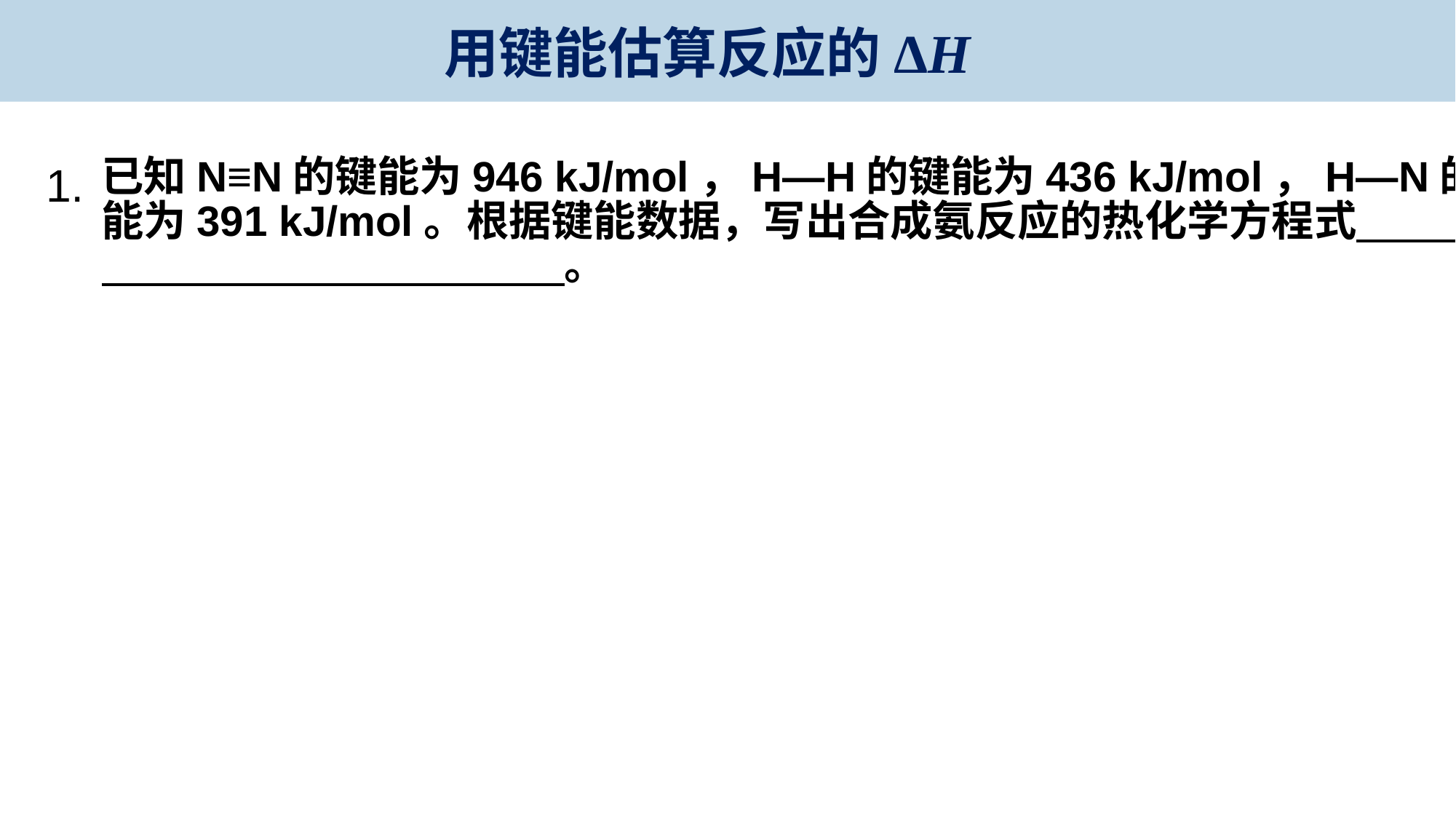

用键能估算反应的ΔH

1.
已知N≡N的键能为946 kJ/mol，H—H的键能为436 kJ/mol，H—N的键能为391 kJ/mol。根据键能数据，写出合成氨反应的热化学方程式                                                                  。